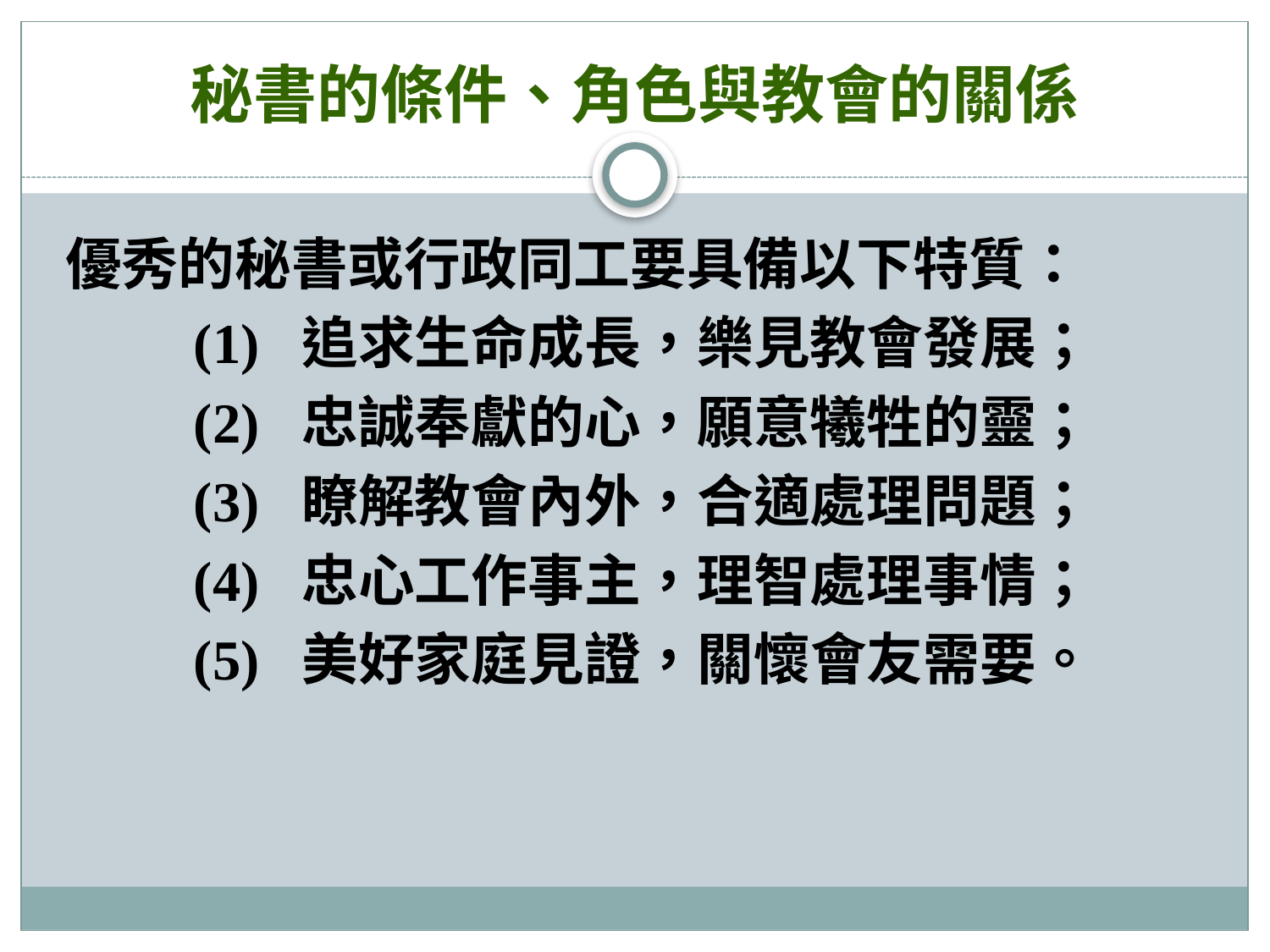

# 秘書的條件、角色與教會的關係
優秀的秘書或行政同工要具備以下特質：
(1)  追求生命成長，樂見教會發展；
(2)  忠誠奉獻的心，願意犧牲的靈；
(3)  瞭解教會內外，合適處理問題；
(4)  忠心工作事主，理智處理事情；
(5)  美好家庭見證，關懷會友需要。